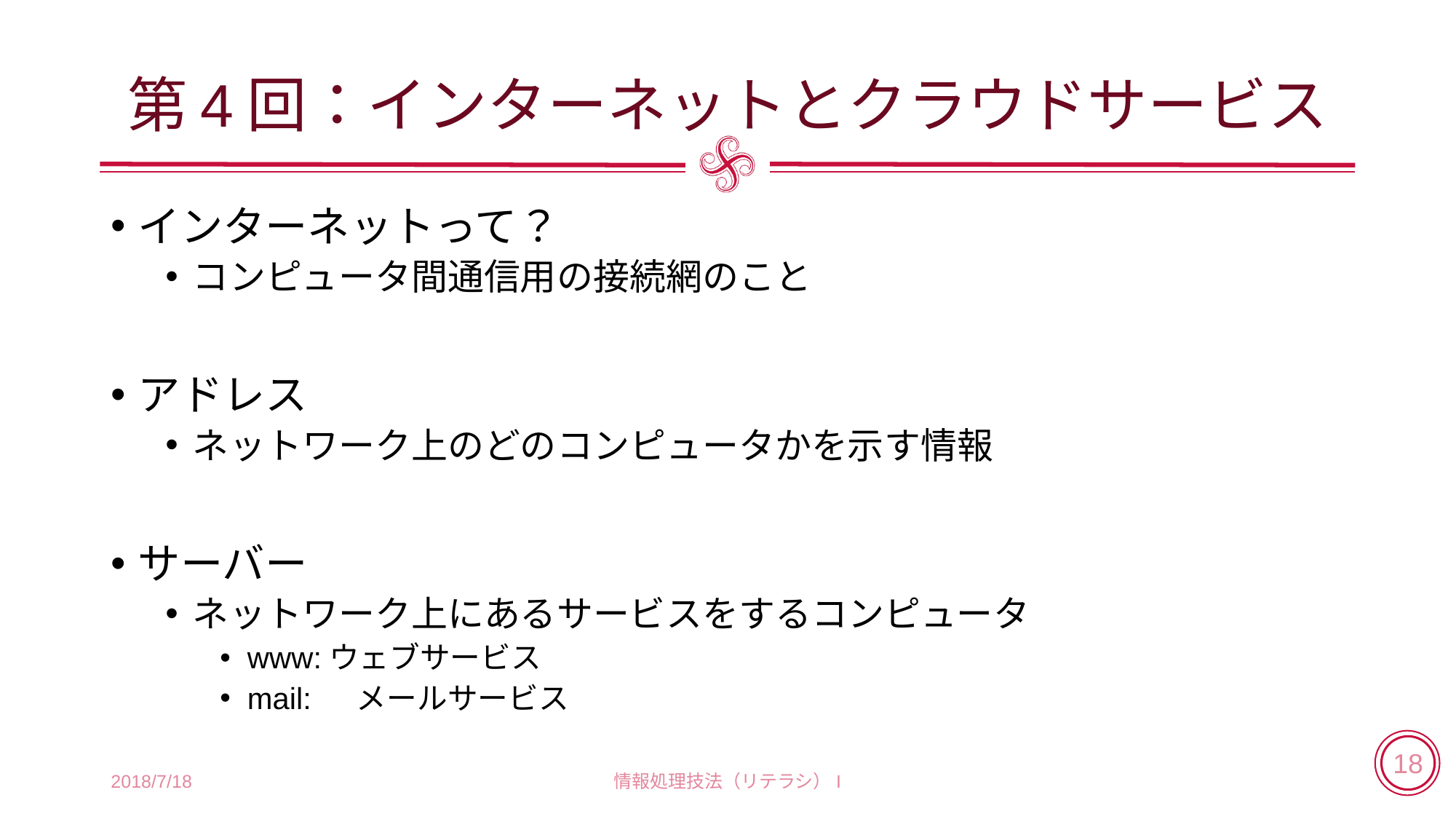

# 第4回：インターネットとクラウドサービス
インターネットって？
コンピュータ間通信用の接続網のこと

アドレス
ネットワーク上のどのコンピュータかを示す情報

サーバー
ネットワーク上にあるサービスをするコンピュータ
www:ウェブサービス
mail:	メールサービス

2018/7/18
情報処理技法（リテラシ）I